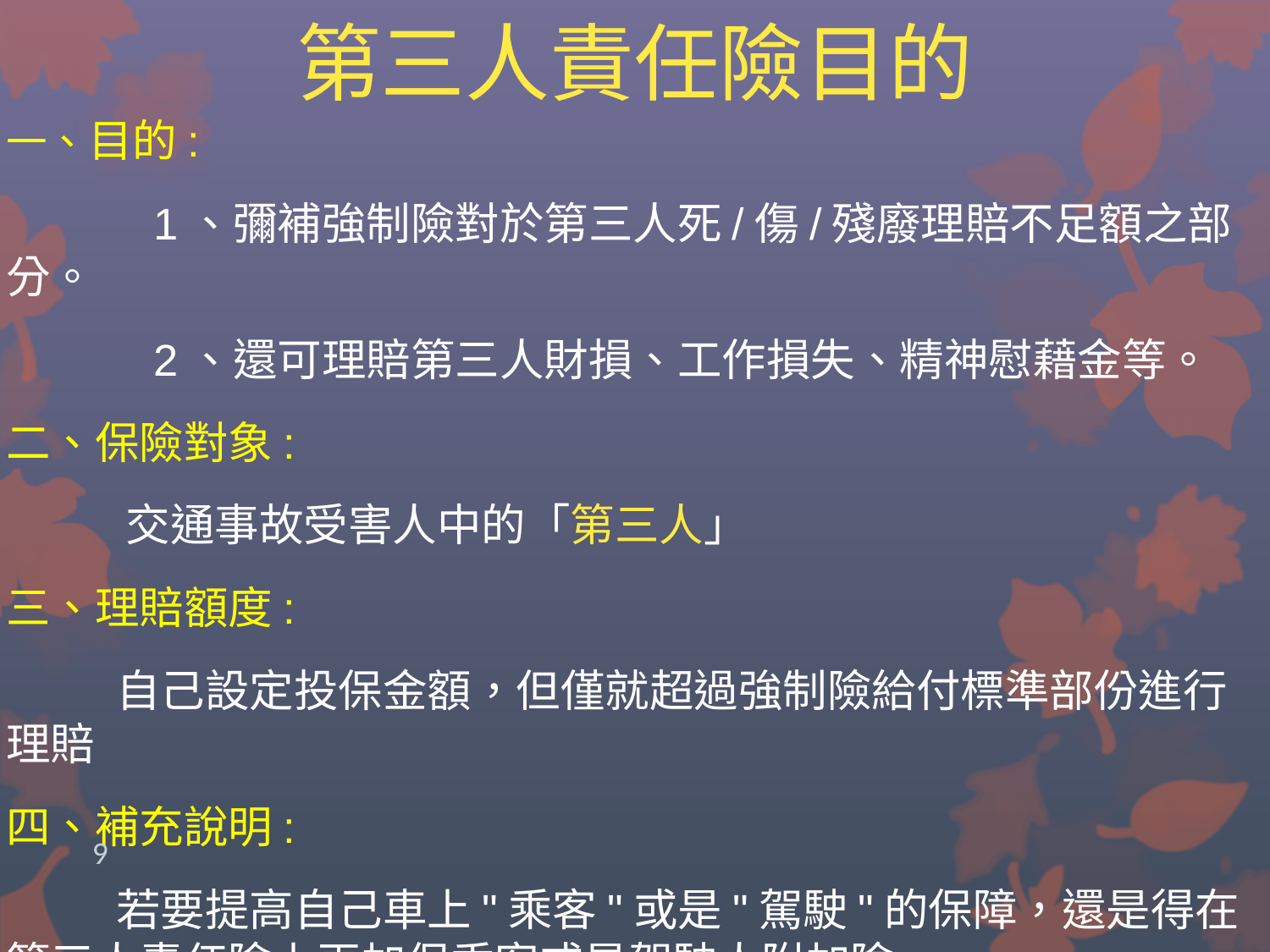

# 第三人責任險目的
一、目的:
            1、彌補強制險對於第三人死/傷/殘廢理賠不足額之部分。
            2、還可理賠第三人財損、工作損失、精神慰藉金等。
二、保險對象:
           交通事故受害人中的「第三人」
三、理賠額度:
          自己設定投保金額，但僅就超過強制險給付標準部份進行理賠
四、補充說明:
          若要提高自己車上"乘客"或是"駕駛"的保障，還是得在第三人責任險上再加保乘客或是駕駛人附加險

9